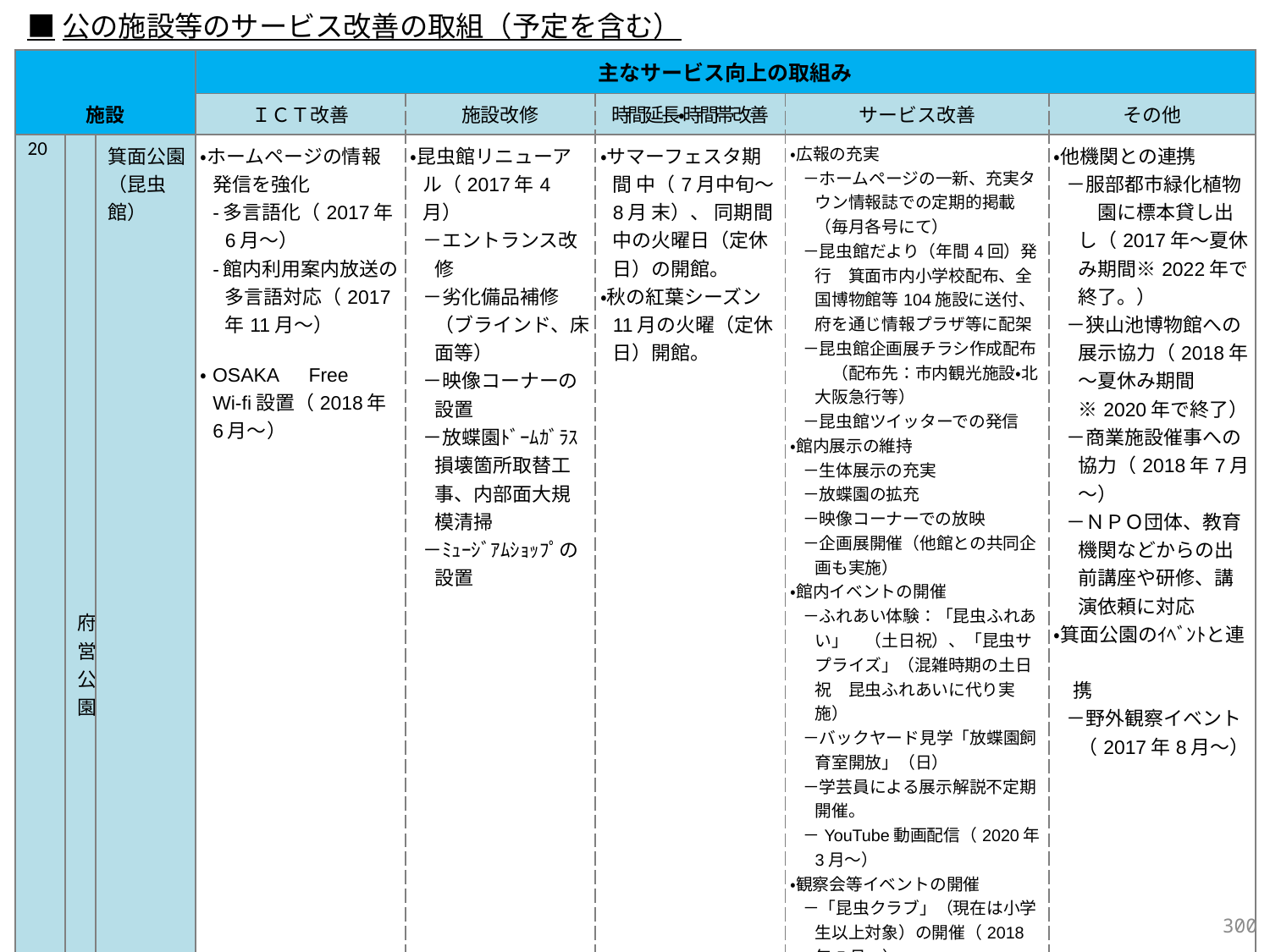

■公の施設等のサービス改善の取組（予定を含む）
| 施設 |  |  | 主なサービス向上の取組み |  |  |  |  |
| --- | --- | --- | --- | --- | --- | --- | --- |
|  |  |  | ＩＣＴ改善 | 施設改修 | 時間延長・時間帯改善 | サービス改善 | その他 |
| 20 | 府営公園 | 箕面公園 （昆虫館） | ・ホームページの情報 発信を強化 -多言語化（2017年6月～） -館内利用案内放送の多言語対応（2017年11月～） ・OSAKA　Free　Wi-fi設置（2018年6月～） | ・昆虫館リニューアル（2017年4月） －エントランス改修 －劣化備品補修 （ブラインド、床面等） －映像コーナーの設置 －放蝶園ﾄﾞｰﾑｶﾞﾗｽ損壊箇所取替工事、内部面大規模清掃 －ﾐｭｰｼﾞｱﾑｼｮｯﾌﾟの設置 | ・サマーフェスタ期間 中（7月中旬～8月 末）、 同期間中の火曜日（定休日）の開館。 ・秋の紅葉シーズン11月の火曜（定休日）開館。 | ・広報の充実 －ホームページの一新、充実タウン情報誌での定期的掲載（毎月各号にて） －昆虫館だより（年間4回）発行　箕面市内小学校配布、全国博物館等104施設に送付、府を通じ情報プラザ等に配架 －昆虫館企画展チラシ作成配布　（配布先：市内観光施設・北大阪急行等） －昆虫館ツイッターでの発信 ・館内展示の維持 －生体展示の充実 －放蝶園の拡充 －映像コーナーでの放映　 －企画展開催（他館との共同企画も実施） ・館内イベントの開催 －ふれあい体験：「昆虫ふれあい」　（土日祝）、「昆虫サプライズ」（混雑時期の土日祝　昆虫ふれあいに代り実施） －バックヤード見学「放蝶園飼育室開放」（日） －学芸員による展示解説不定期開催。 －YouTube動画配信（2020年3月～） ・観察会等イベントの開催 －「昆虫クラブ」（現在は小学生以上対象）の開催（2018年5月～） －「昆虫ＤＩＹ」（未就学児～小学生対象）の開催（2020年4月～） ・むしむしガイド（昆虫館インタープリター養成講座受講修了生）のイベントでの活用（2019年6月～） ・キャッシュレス決済の導入（2021年10月～） | ・他機関との連携 －服部都市緑化植物　園に標本貸し出し（2017年～夏休み期間※2022年で終了。） －狭山池博物館への展示協力（2018年～夏休み期間※2020年で終了） －商業施設催事への協力（2018年7月～） －ＮＰＯ団体、教育機関などからの出前講座や研修、講演依頼に対応 ・箕面公園のｲﾍﾞﾝﾄと連　 　携 －野外観察イベント（2017年8月～） |
300